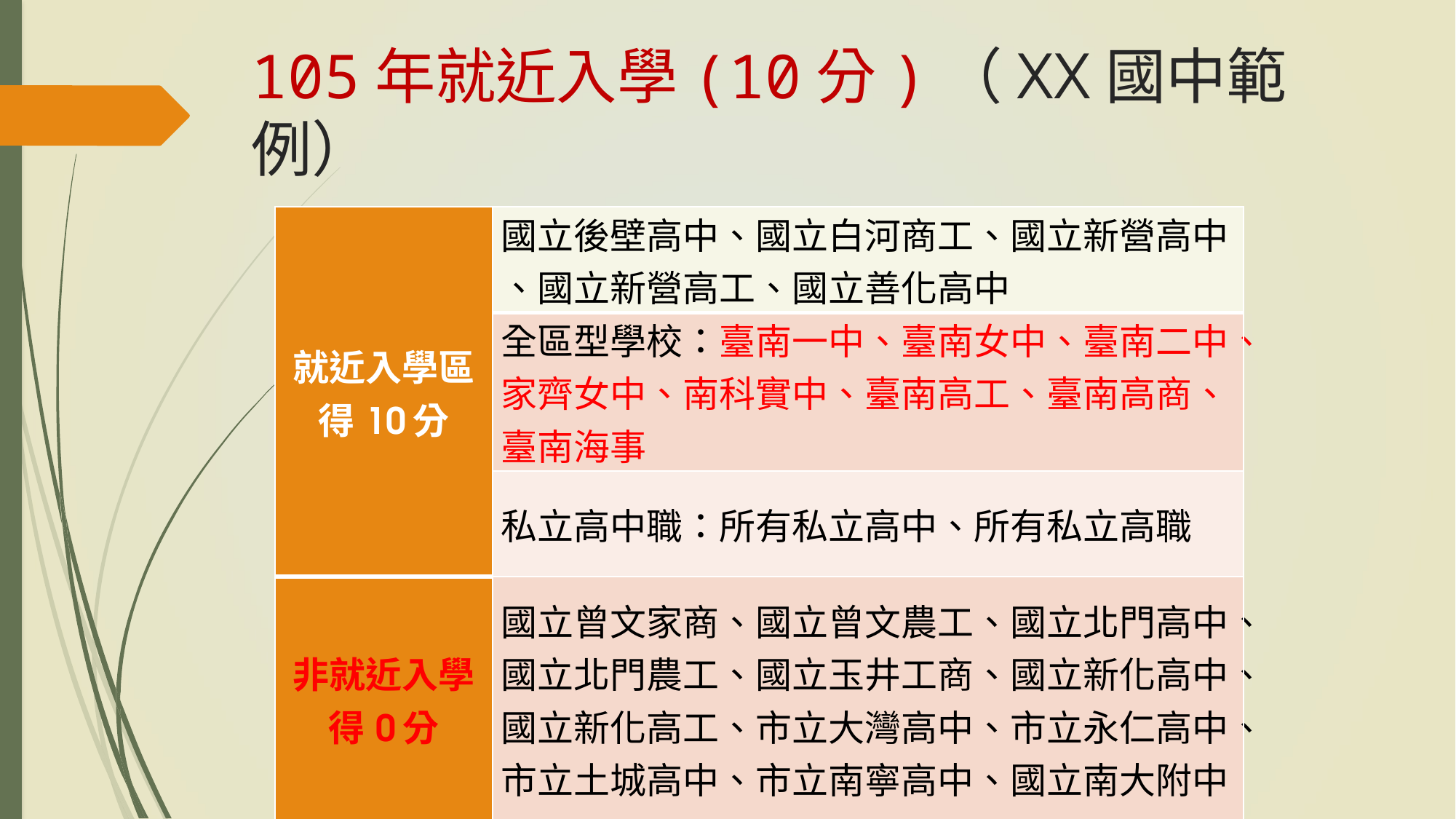

# 105年就近入學(10分)（XX國中範例）

| 就近入學區 得10分 | 國立後壁高中、國立白河商工、國立新營高中 、國立新營高工、國立善化高中 |
| --- | --- |
|  | 全區型學校：臺南一中、臺南女中、臺南二中、家齊女中、南科實中、臺南高工、臺南高商、臺南海事 |
|  | 私立高中職：所有私立高中、所有私立高職 |
| 非就近入學 得0分 | 國立曾文家商、國立曾文農工、國立北門高中、國立北門農工、國立玉井工商、國立新化高中、國立新化高工、市立大灣高中、市立永仁高中、市立土城高中、市立南寧高中、國立南大附中 |